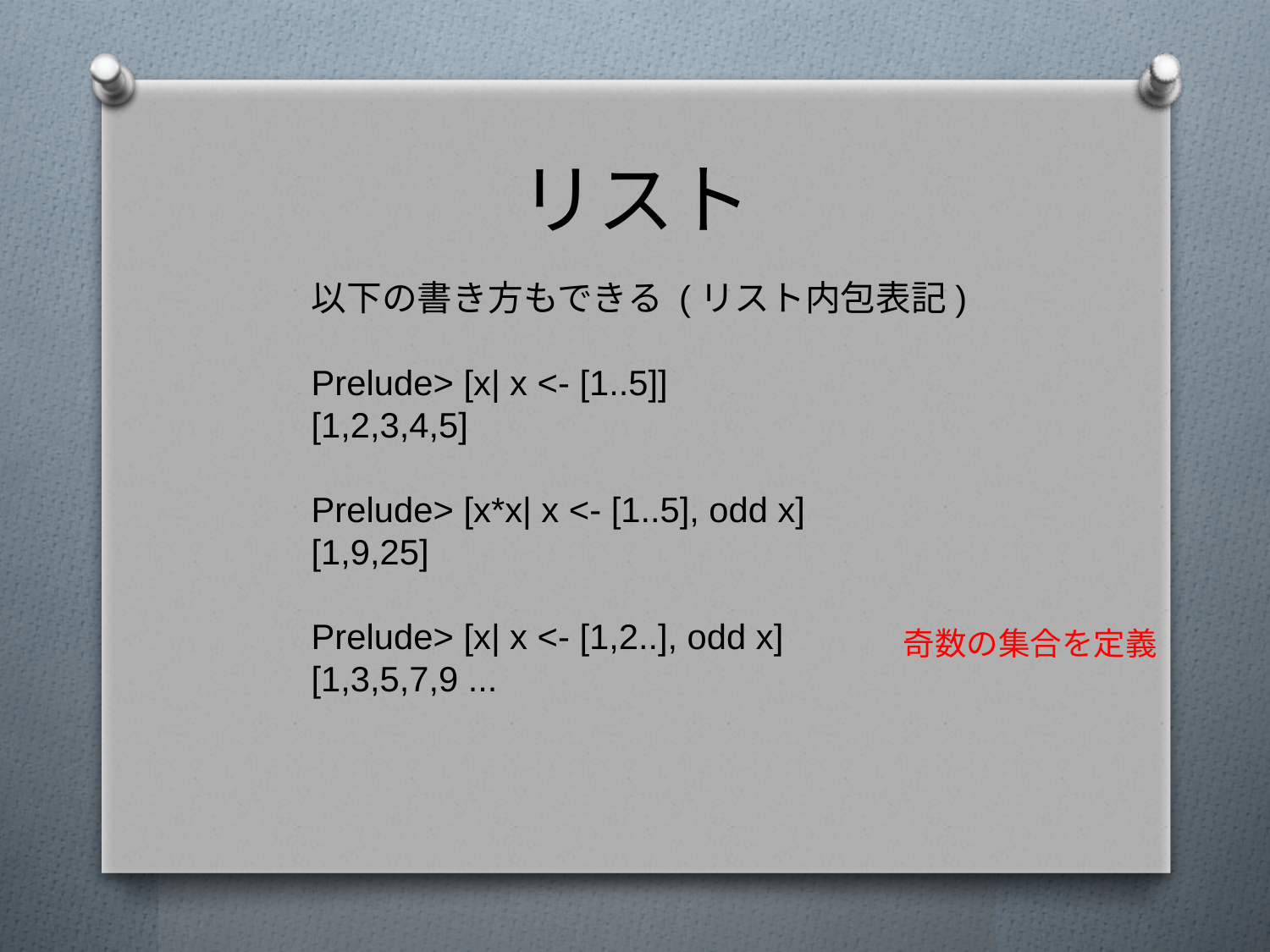

# リスト
以下の書き方もできる (リスト内包表記)

Prelude> [x| x <- [1..5]]
[1,2,3,4,5]

Prelude> [x*x| x <- [1..5], odd x]
[1,9,25]

Prelude> [x| x <- [1,2..], odd x]
[1,3,5,7,9 ...
奇数の集合を定義